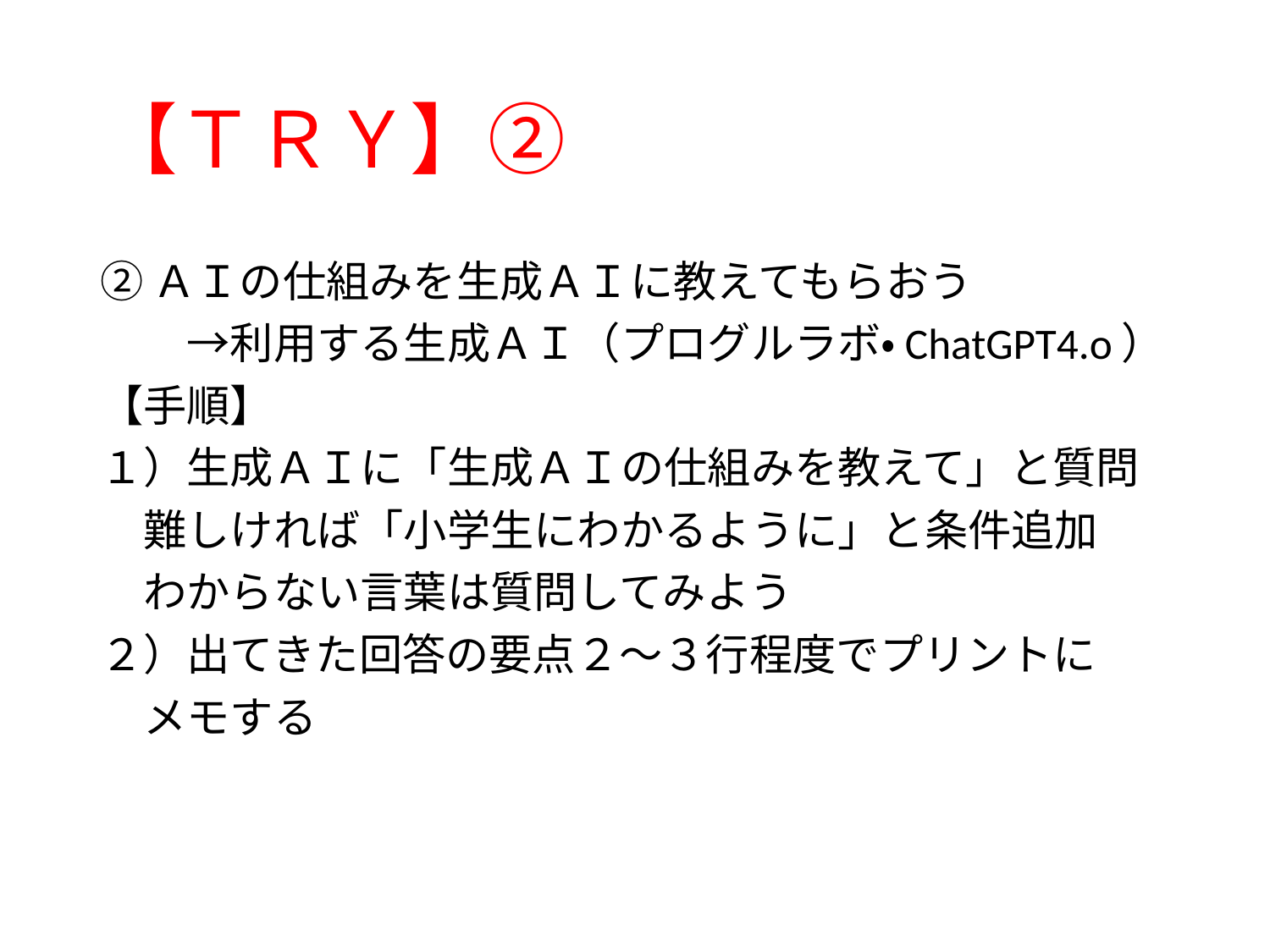

# 【ＴＲＹ】②
②ＡＩの仕組みを生成ＡＩに教えてもらおう
　　→利用する生成ＡＩ（プログルラボ・ChatGPT4.o）
【手順】
１）生成ＡＩに「生成ＡＩの仕組みを教えて」と質問
　難しければ「小学生にわかるように」と条件追加
　わからない言葉は質問してみよう
２）出てきた回答の要点２～３行程度でプリントに
　メモする